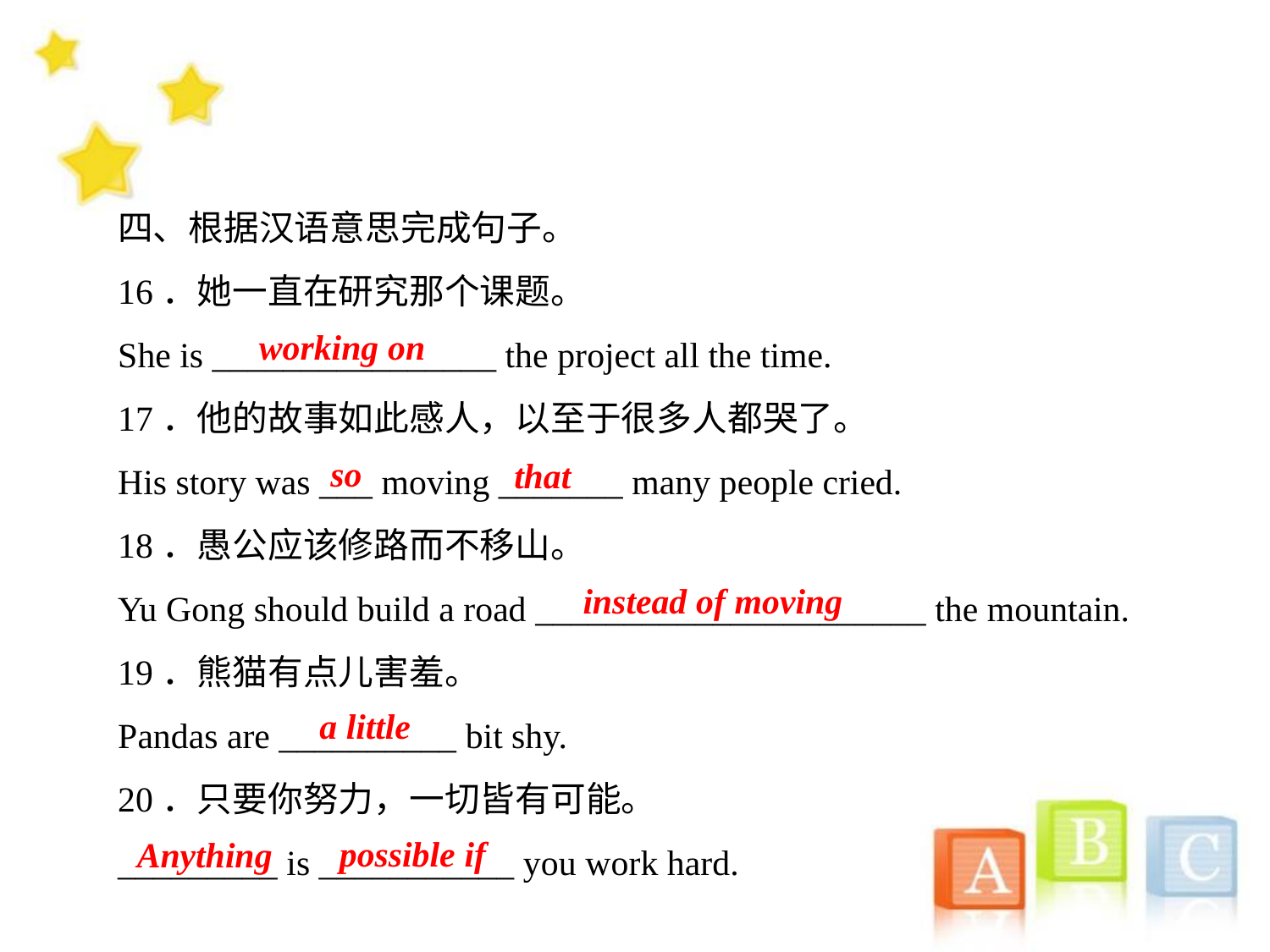

四、根据汉语意思完成句子。
16．她一直在研究那个课题。
She is ________________ the project all the time.
17．他的故事如此感人，以至于很多人都哭了。
His story was ___ moving _______ many people cried.
18．愚公应该修路而不移山。
Yu Gong should build a road ______________________ the mountain.
19．熊猫有点儿害羞。
Pandas are __________ bit shy.
20．只要你努力，一切皆有可能。
_________ is ___________ you work hard.
working on
so
that
instead of moving
a little
possible if
Anything